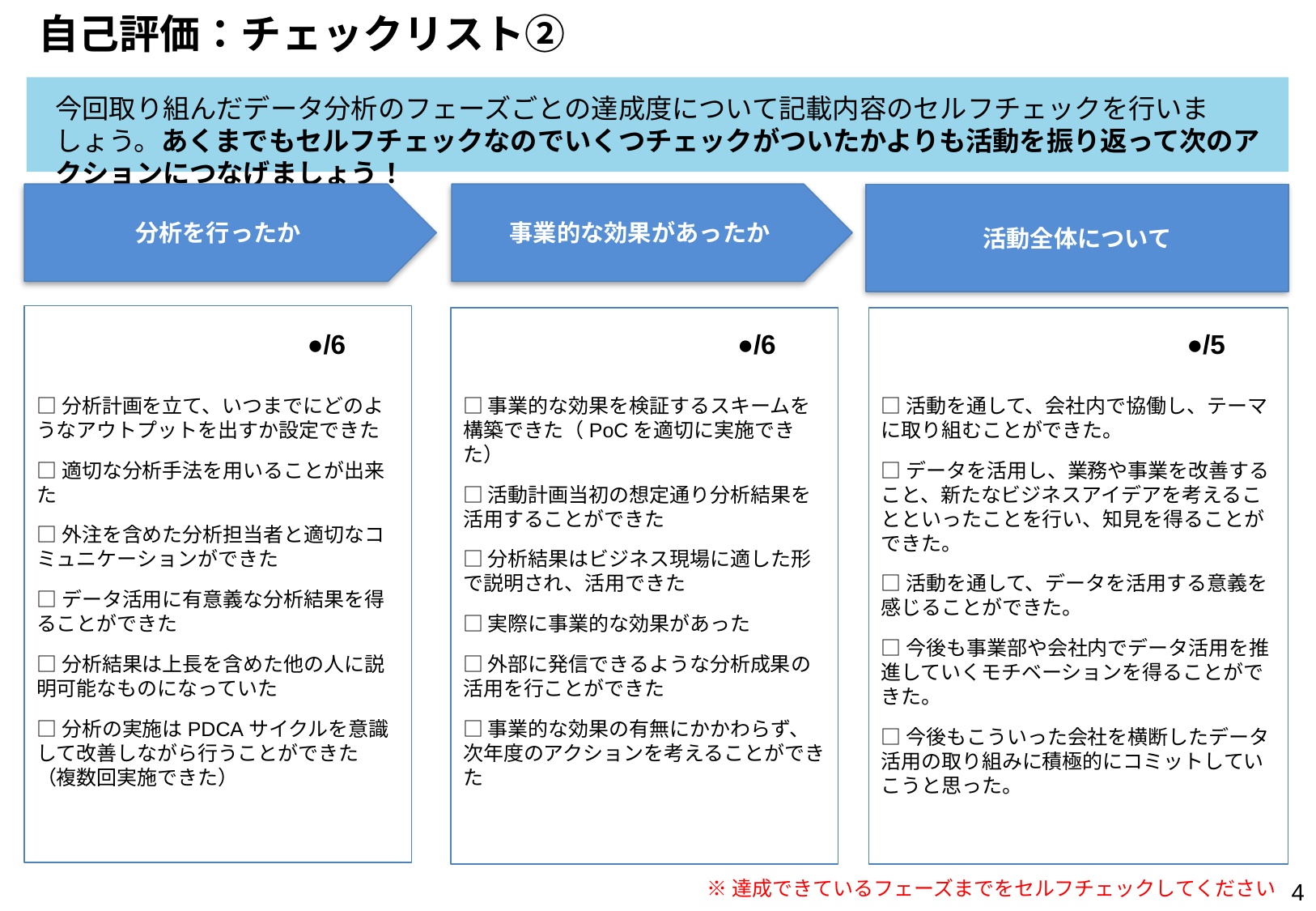

# 自己評価：チェックリスト②
今回取り組んだデータ分析のフェーズごとの達成度について記載内容のセルフチェックを行いましょう。あくまでもセルフチェックなのでいくつチェックがついたかよりも活動を振り返って次のアクションにつなげましょう！
分析を行ったか
事業的な効果があったか
活動全体について

□分析計画を立て、いつまでにどのようなアウトプットを出すか設定できた

□適切な分析手法を用いることが出来た

□外注を含めた分析担当者と適切なコミュニケーションができた

□データ活用に有意義な分析結果を得ることができた

□分析結果は上長を含めた他の人に説明可能なものになっていた

□分析の実施はPDCAサイクルを意識して改善しながら行うことができた（複数回実施できた）

□事業的な効果を検証するスキームを構築できた（PoCを適切に実施できた）

□活動計画当初の想定通り分析結果を活用することができた

□分析結果はビジネス現場に適した形で説明され、活用できた

□実際に事業的な効果があった

□外部に発信できるような分析成果の活用を行ことができた

□事業的な効果の有無にかかわらず、次年度のアクションを考えることができた

□活動を通して、会社内で協働し、テーマに取り組むことができた。

□データを活用し、業務や事業を改善すること、新たなビジネスアイデアを考えることといったことを行い、知見を得ることができた。

□活動を通して、データを活用する意義を感じることができた。

□今後も事業部や会社内でデータ活用を推進していくモチベーションを得ることができた。

□今後もこういった会社を横断したデータ活用の取り組みに積極的にコミットしていこうと思った。

●/6
●/6
●/5
※達成できているフェーズまでをセルフチェックしてください
4